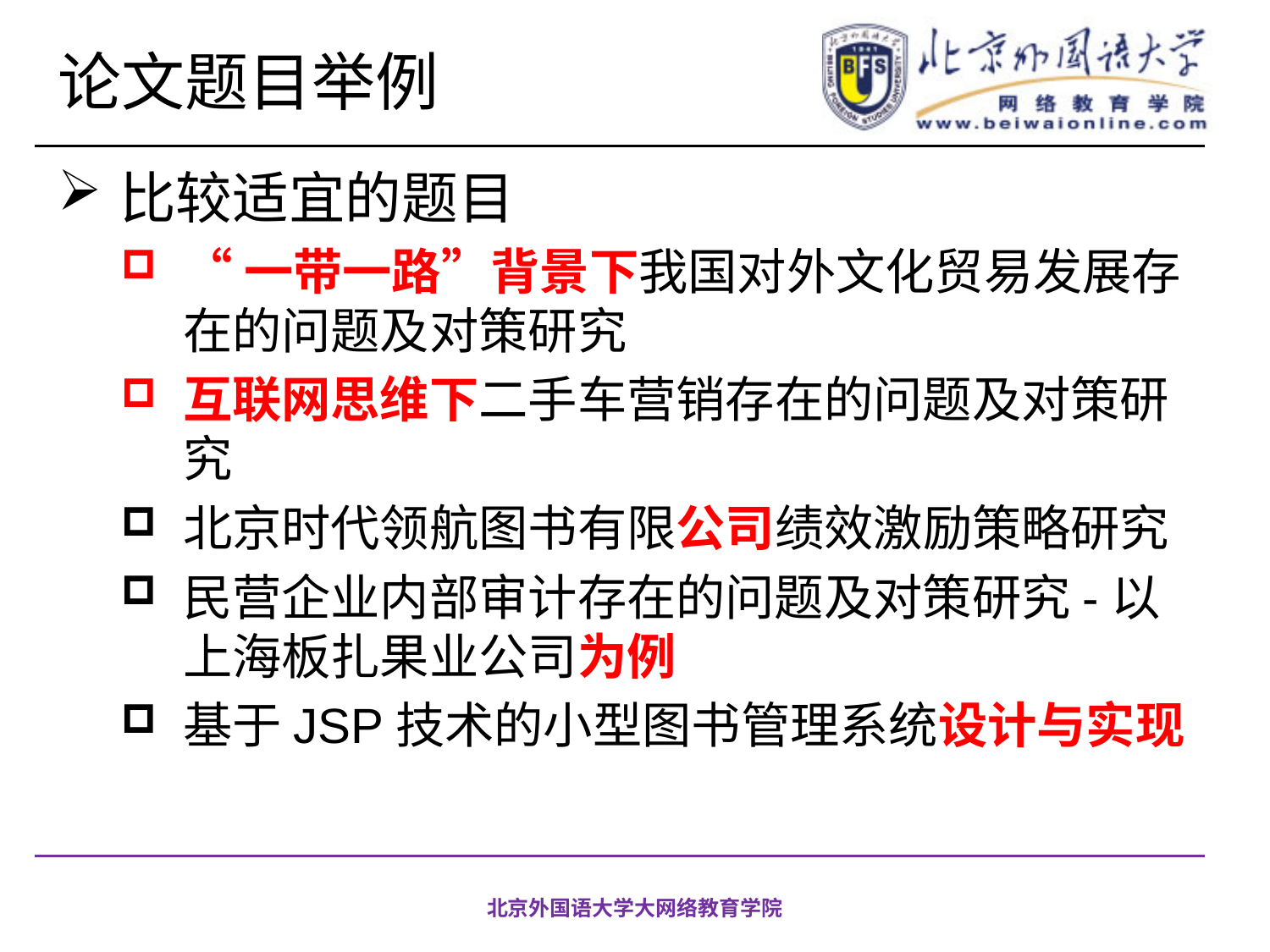

# 论文题目举例
比较适宜的题目
“一带一路”背景下我国对外文化贸易发展存在的问题及对策研究
互联网思维下二手车营销存在的问题及对策研究
北京时代领航图书有限公司绩效激励策略研究
民营企业内部审计存在的问题及对策研究-以上海板扎果业公司为例
基于JSP技术的小型图书管理系统设计与实现

北京外国语大学大网络教育学院
23